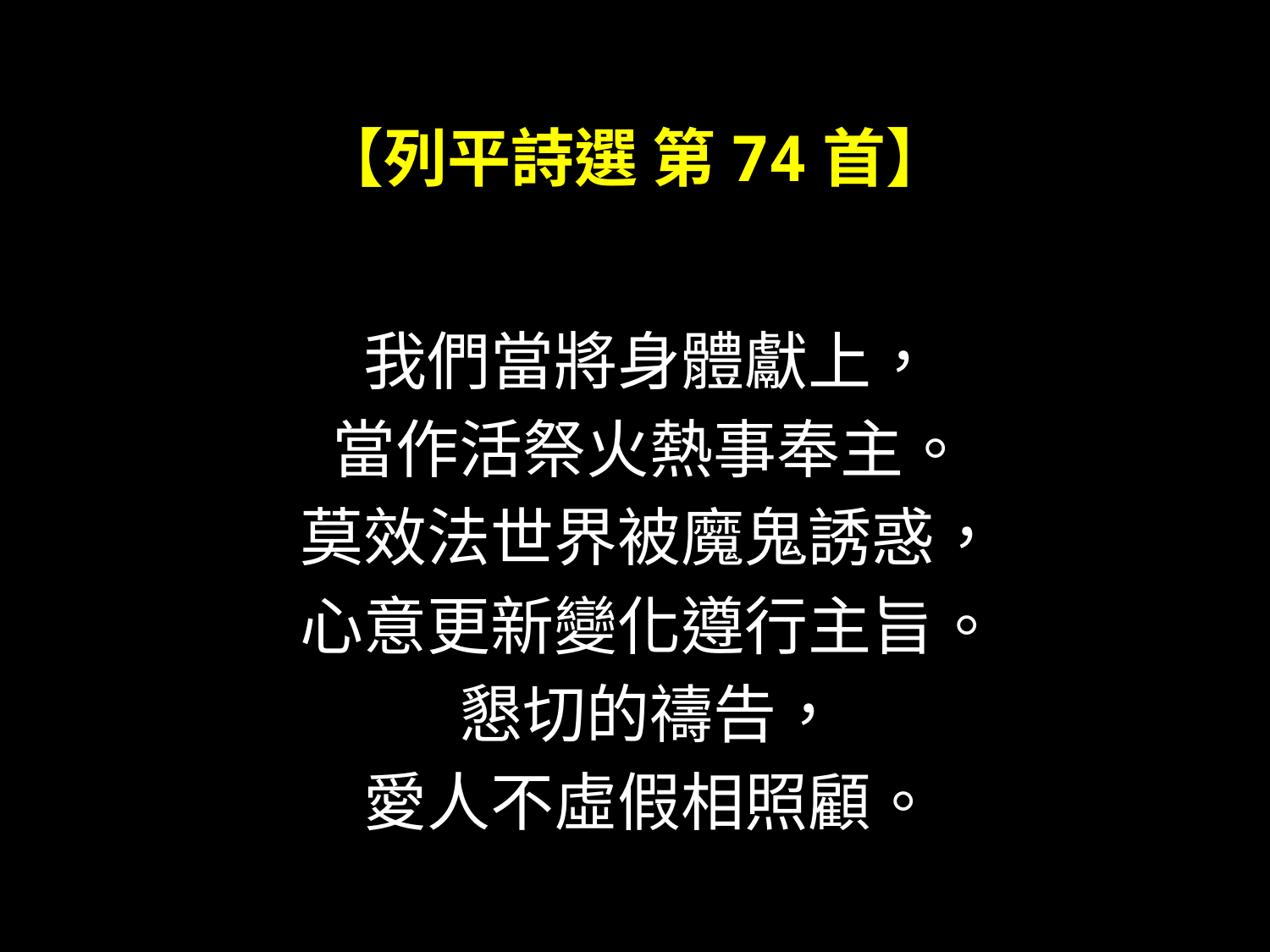

# 【列平詩選 第74首】
我們當將身體獻上，
當作活祭火熱事奉主。
莫效法世界被魔鬼誘惑，
心意更新變化遵行主旨。
懇切的禱告，
愛人不虛假相照顧。